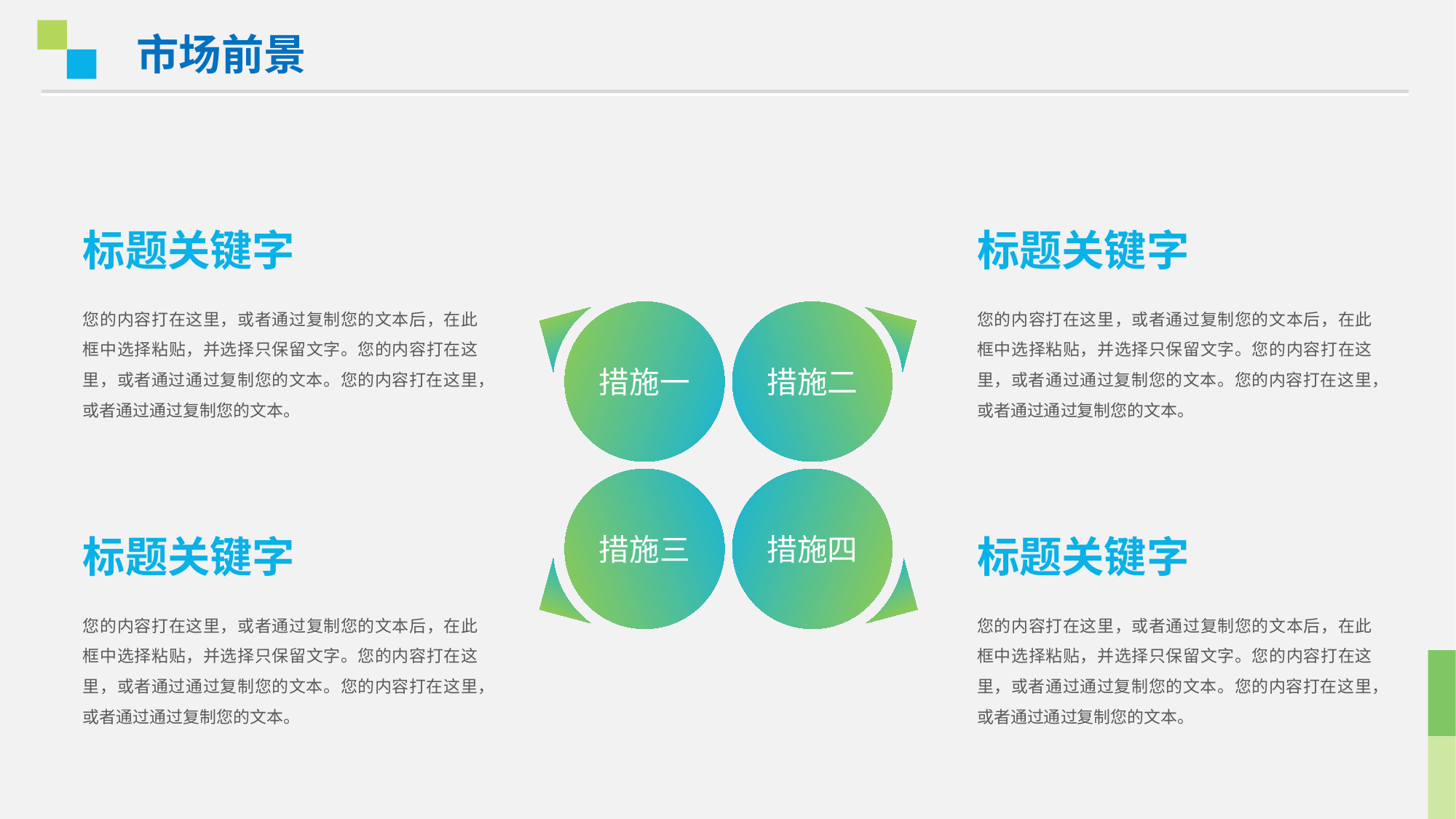

市场前景
标题关键字
标题关键字
您的内容打在这里，或者通过复制您的文本后，在此框中选择粘贴，并选择只保留文字。您的内容打在这里，或者通过通过复制您的文本。您的内容打在这里，或者通过通过复制您的文本。
您的内容打在这里，或者通过复制您的文本后，在此框中选择粘贴，并选择只保留文字。您的内容打在这里，或者通过通过复制您的文本。您的内容打在这里，或者通过通过复制您的文本。

措施二

措施一

措施三

措施四
标题关键字
标题关键字

您的内容打在这里，或者通过复制您的文本后，在此框中选择粘贴，并选择只保留文字。您的内容打在这里，或者通过通过复制您的文本。您的内容打在这里，或者通过通过复制您的文本。
您的内容打在这里，或者通过复制您的文本后，在此框中选择粘贴，并选择只保留文字。您的内容打在这里，或者通过通过复制您的文本。您的内容打在这里，或者通过通过复制您的文本。